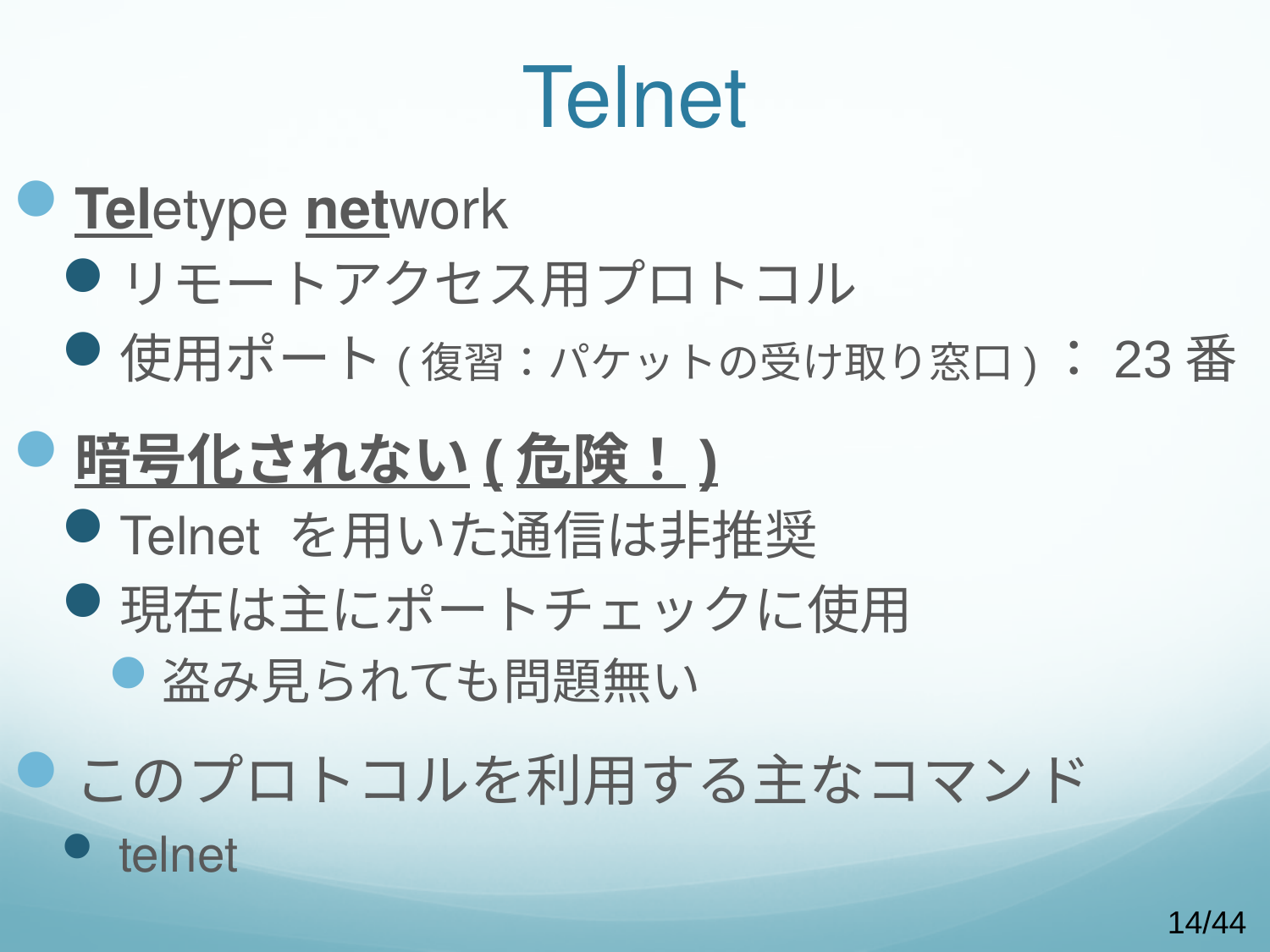

# Telnet
Teletype network
リモートアクセス用プロトコル
使用ポート(復習：パケットの受け取り窓口)：23番
暗号化されない(危険！)
Telnet を用いた通信は非推奨
現在は主にポートチェックに使用
盗み見られても問題無い
このプロトコルを利用する主なコマンド
 telnet